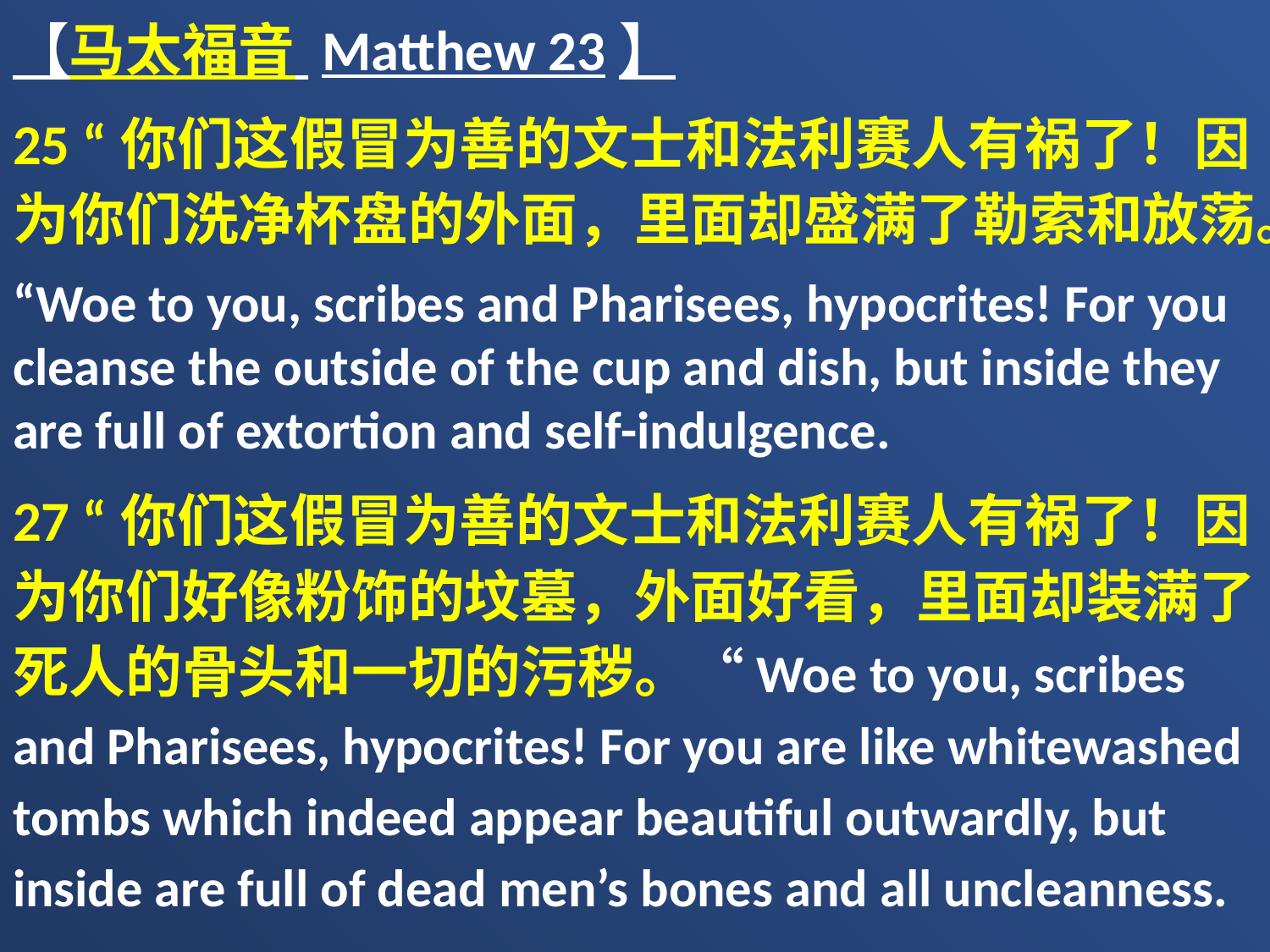

【马太福音 Matthew 23】
25 “你们这假冒为善的文士和法利赛人有祸了！因为你们洗净杯盘的外面，里面却盛满了勒索和放荡。
“Woe to you, scribes and Pharisees, hypocrites! For you cleanse the outside of the cup and dish, but inside they are full of extortion and self-indulgence.
27 “你们这假冒为善的文士和法利赛人有祸了！因为你们好像粉饰的坟墓，外面好看，里面却装满了死人的骨头和一切的污秽。“Woe to you, scribes and Pharisees, hypocrites! For you are like whitewashed tombs which indeed appear beautiful outwardly, but inside are full of dead men’s bones and all uncleanness.